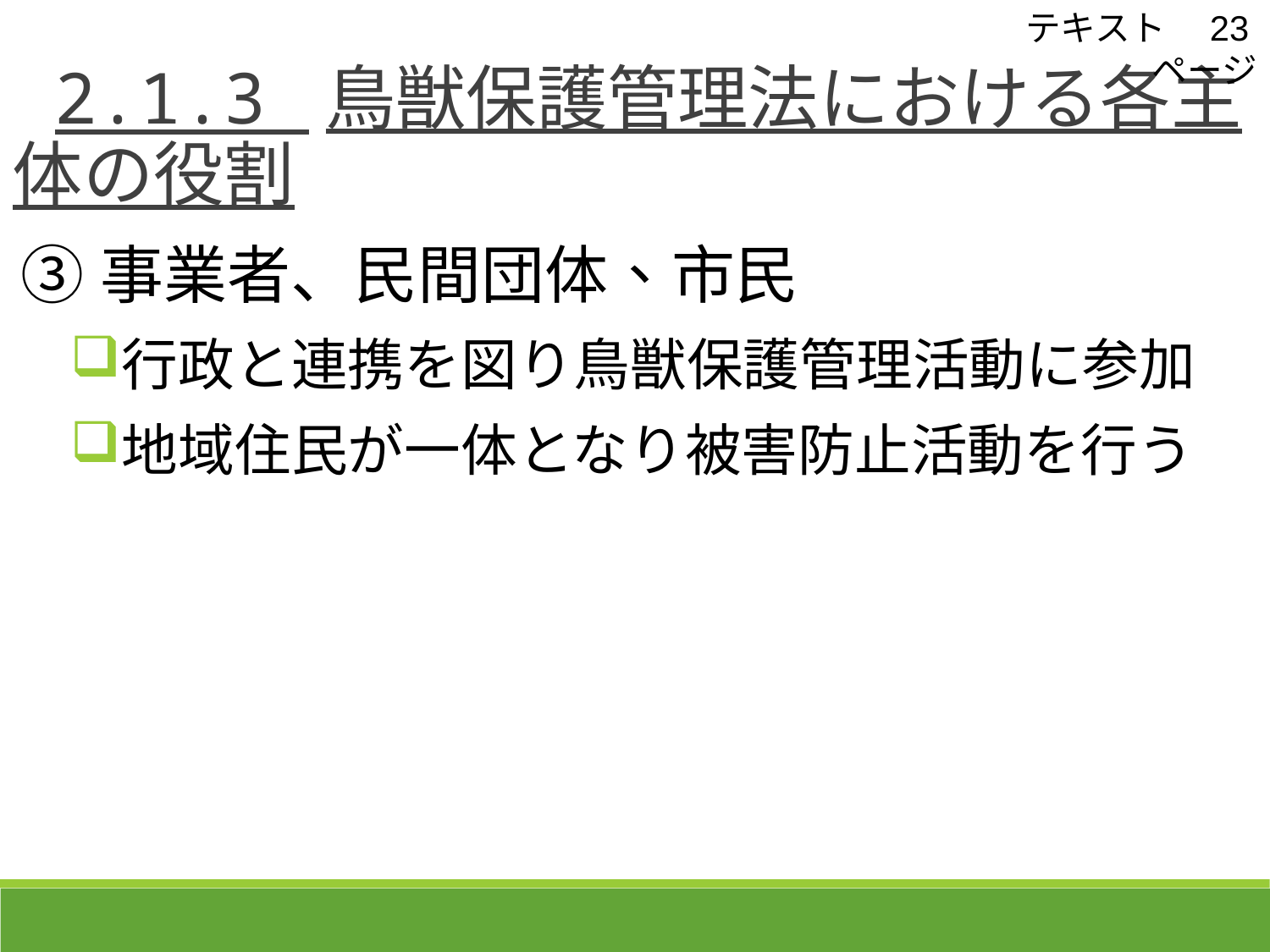

テキスト　23ページ
 2.1.3 鳥獣保護管理法における各主体の役割
③事業者、民間団体、市民
行政と連携を図り鳥獣保護管理活動に参加
地域住民が一体となり被害防止活動を行う